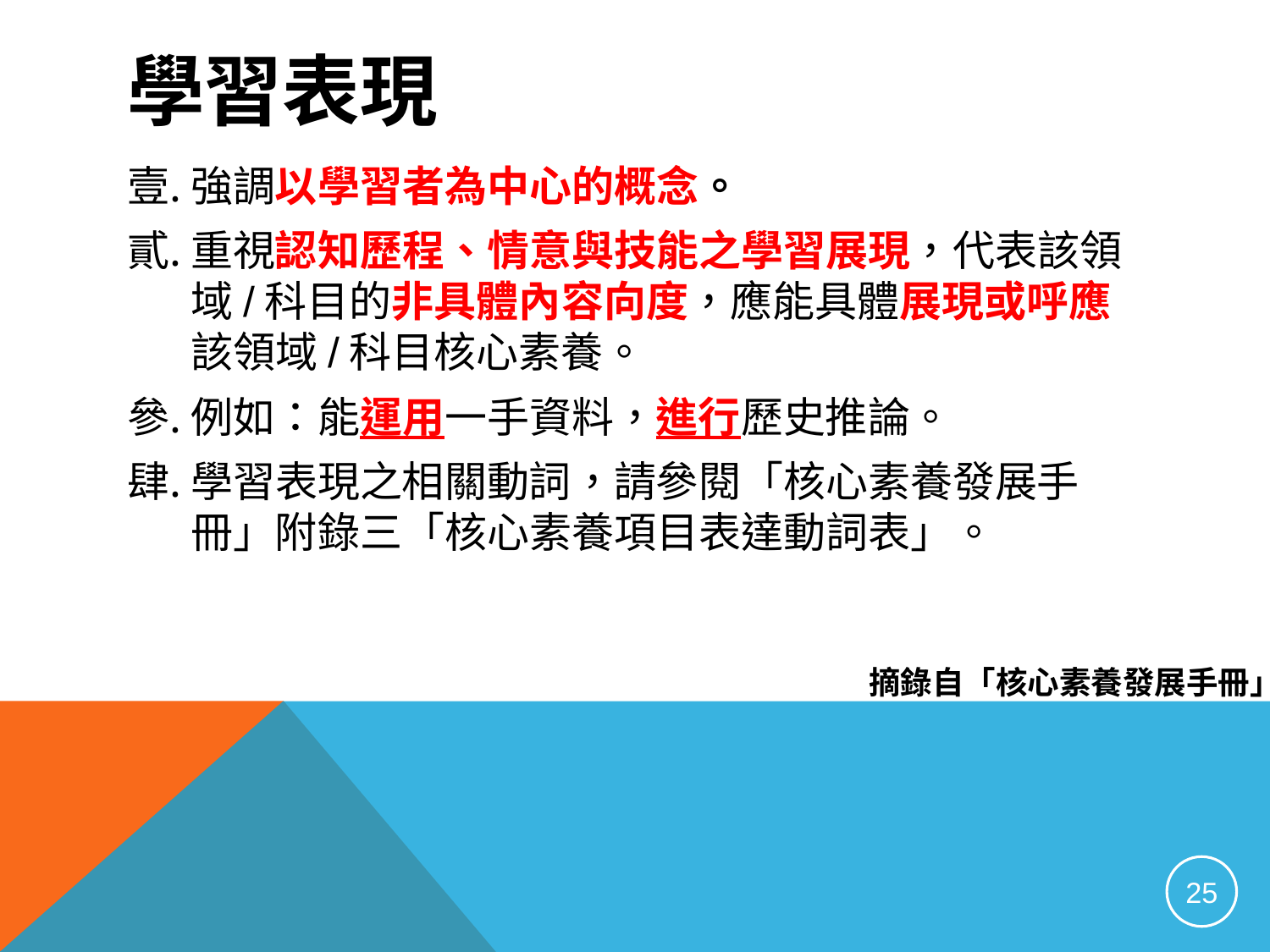

# 學習表現
強調以學習者為中心的概念。
重視認知歷程、情意與技能之學習展現，代表該領域/科目的非具體內容向度，應能具體展現或呼應該領域/科目核心素養。
例如：能運用一手資料，進行歷史推論。
學習表現之相關動詞，請參閱「核心素養發展手冊」附錄三「核心素養項目表達動詞表」。
摘錄自「核心素養發展手冊」
25